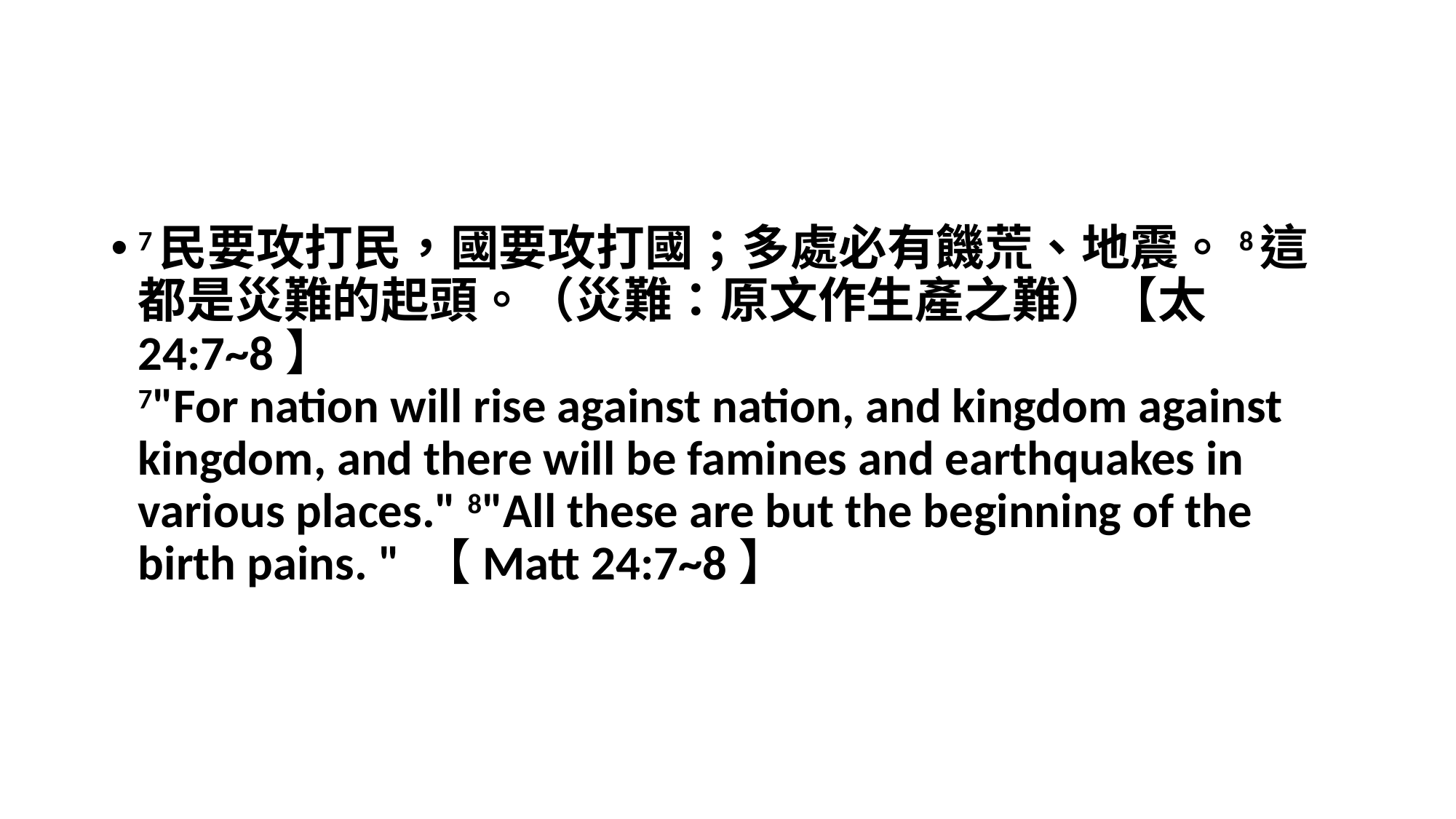

#
7民要攻打民，國要攻打國；多處必有饑荒、地震。8這都是災難的起頭。（災難：原文作生產之難）【太 24:7~8】
7"For nation will rise against nation, and kingdom against kingdom, and there will be famines and earthquakes in various places." 8"All these are but the beginning of the birth pains. " 【Matt 24:7~8】